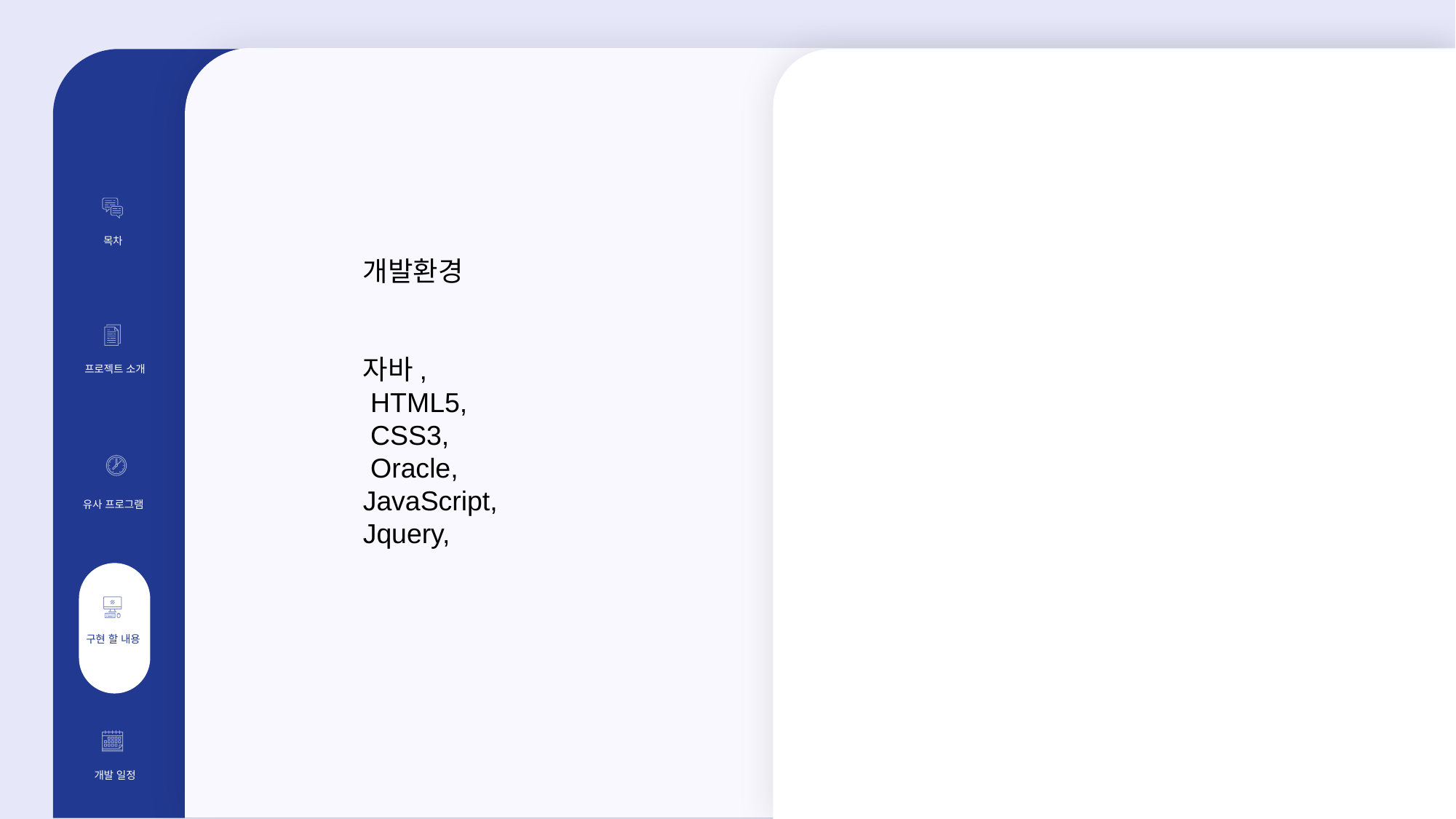

ㄴ

### Chart

| Category |
|---|

목차
개발환경

자바,
 HTML5,
 CSS3,
 Oracle, JavaScript,
Jquery,

프로젝트 소개
프로젝트
소개

유사 프로그램

구현 할 내용

개발 일정